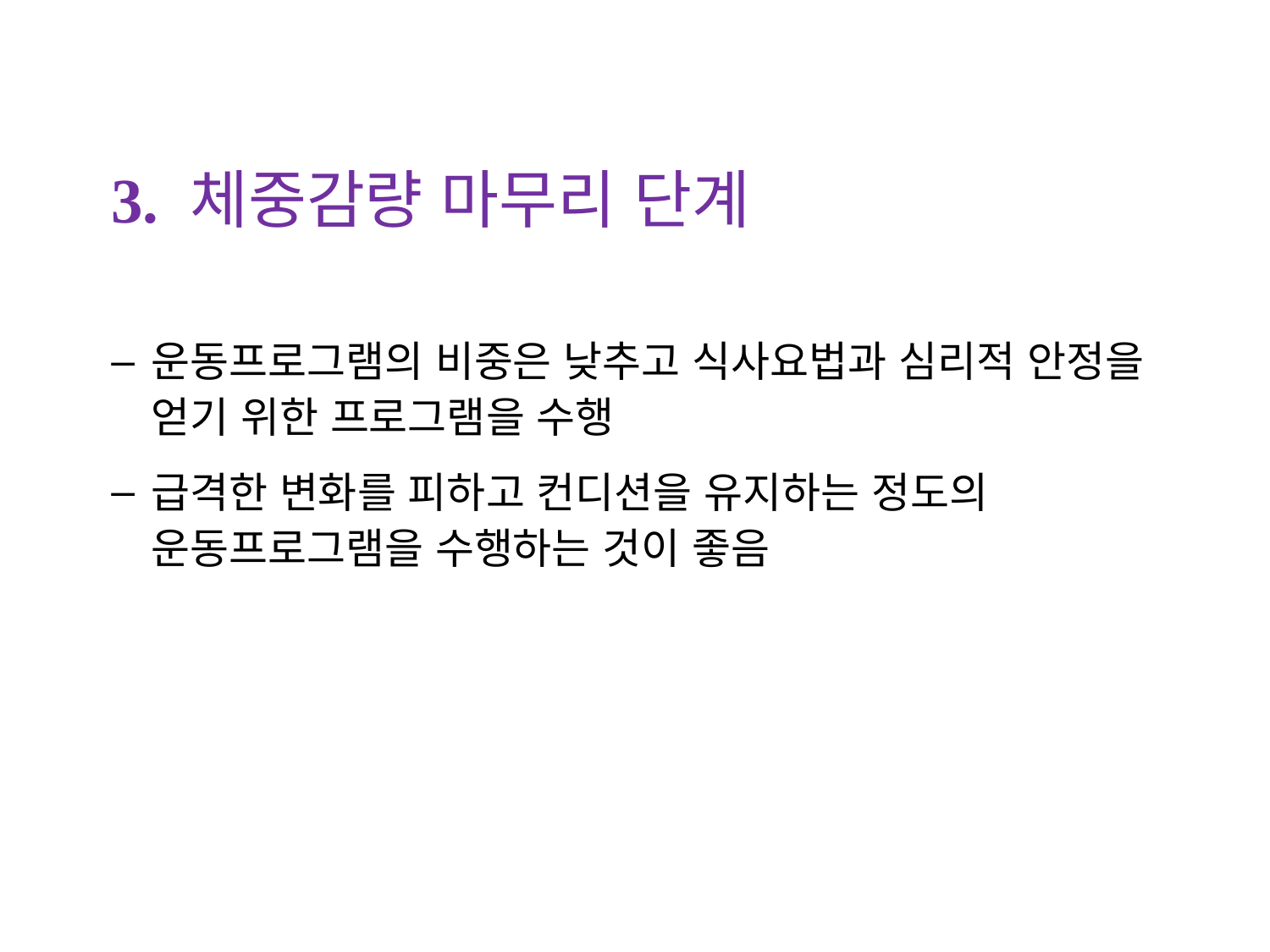

3. 체중감량 마무리 단계

운동프로그램의 비중은 낮추고 식사요법과 심리적 안정을 얻기 위한 프로그램을 수행
급격한 변화를 피하고 컨디션을 유지하는 정도의 운동프로그램을 수행하는 것이 좋음